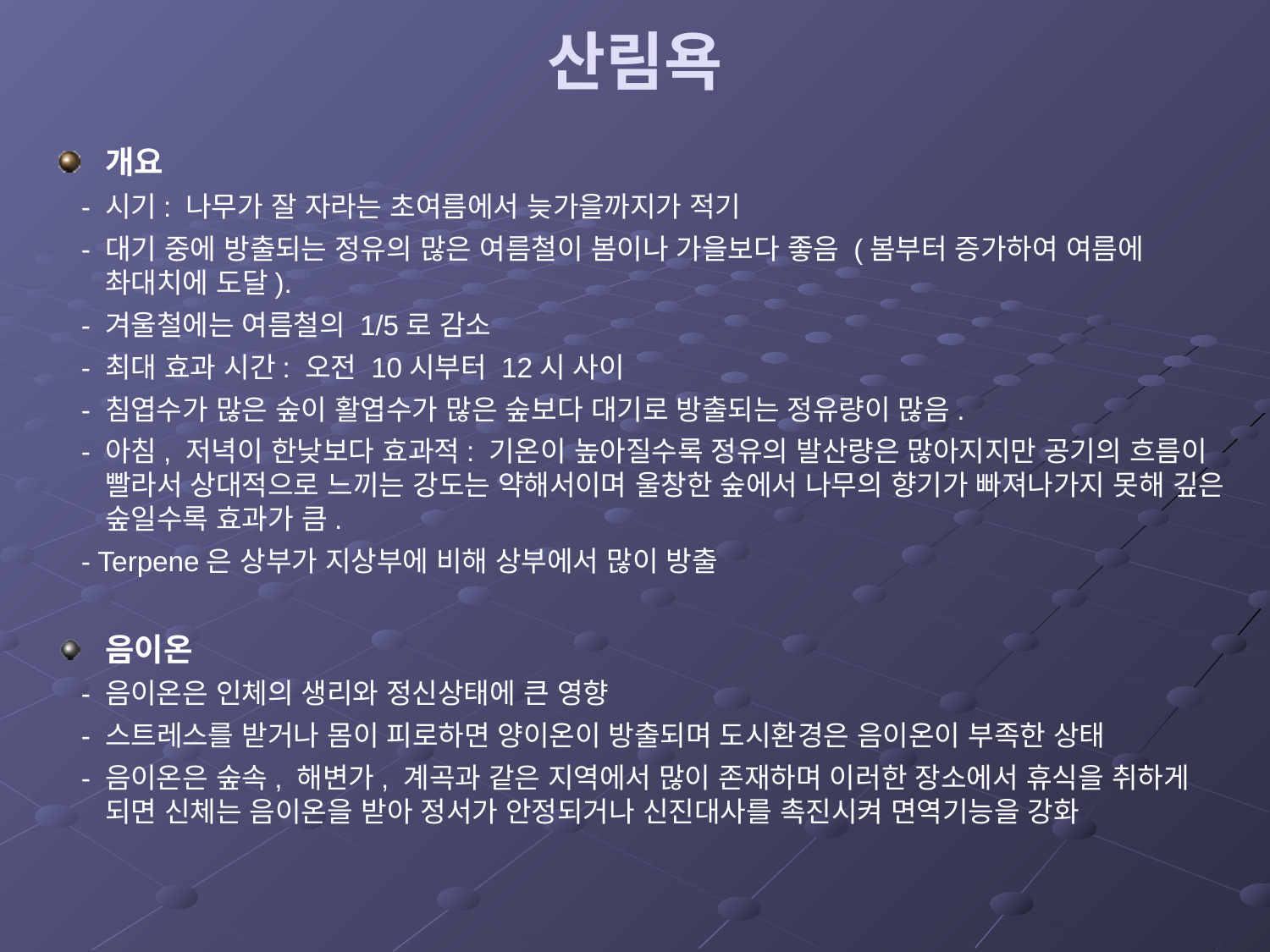

# 산림욕
개요
   - 시기: 나무가 잘 자라는 초여름에서 늦가을까지가 적기
   - 대기 중에 방출되는 정유의 많은 여름철이 봄이나 가을보다 좋음 (봄부터 증가하여 여름에 촤대치에 도달).
   - 겨울철에는 여름철의 1/5로 감소
   - 최대 효과 시간: 오전 10시부터 12시 사이
   - 침엽수가 많은 숲이 활엽수가 많은 숲보다 대기로 방출되는 정유량이 많음.
   - 아침, 저녁이 한낮보다 효과적: 기온이 높아질수록 정유의 발산량은 많아지지만 공기의 흐름이 빨라서 상대적으로 느끼는 강도는 약해서이며 울창한 숲에서 나무의 향기가 빠져나가지 못해 깊은 숲일수록 효과가 큼.
   - Terpene은 상부가 지상부에 비해 상부에서 많이 방출

음이온
   - 음이온은 인체의 생리와 정신상태에 큰 영향
   - 스트레스를 받거나 몸이 피로하면 양이온이 방출되며 도시환경은 음이온이 부족한 상태
   - 음이온은 숲속, 해변가, 계곡과 같은 지역에서 많이 존재하며 이러한 장소에서 휴식을 취하게 되면 신체는 음이온을 받아 정서가 안정되거나 신진대사를 촉진시켜 면역기능을 강화